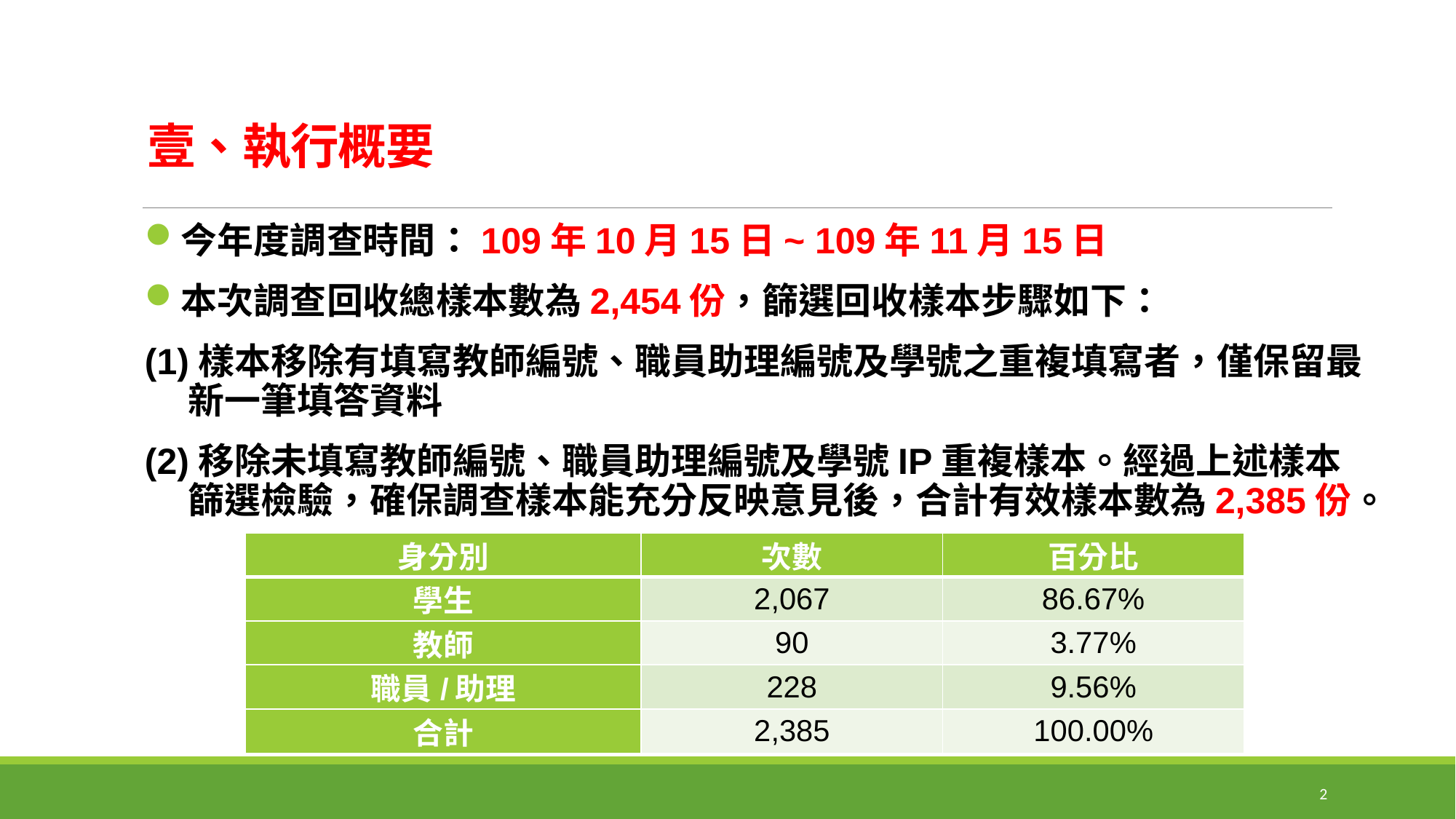

# 壹、執行概要
今年度調查時間：109年10月15日~ 109年11月15日
本次調查回收總樣本數為2,454份，篩選回收樣本步驟如下：
(1)樣本移除有填寫教師編號、職員助理編號及學號之重複填寫者，僅保留最新一筆填答資料
(2)移除未填寫教師編號、職員助理編號及學號IP重複樣本。經過上述樣本篩選檢驗，確保調查樣本能充分反映意見後，合計有效樣本數為2,385份。
| 身分別 | 次數 | 百分比 |
| --- | --- | --- |
| 學生 | 2,067 | 86.67% |
| 教師 | 90 | 3.77% |
| 職員/助理 | 228 | 9.56% |
| 合計 | 2,385 | 100.00% |
2